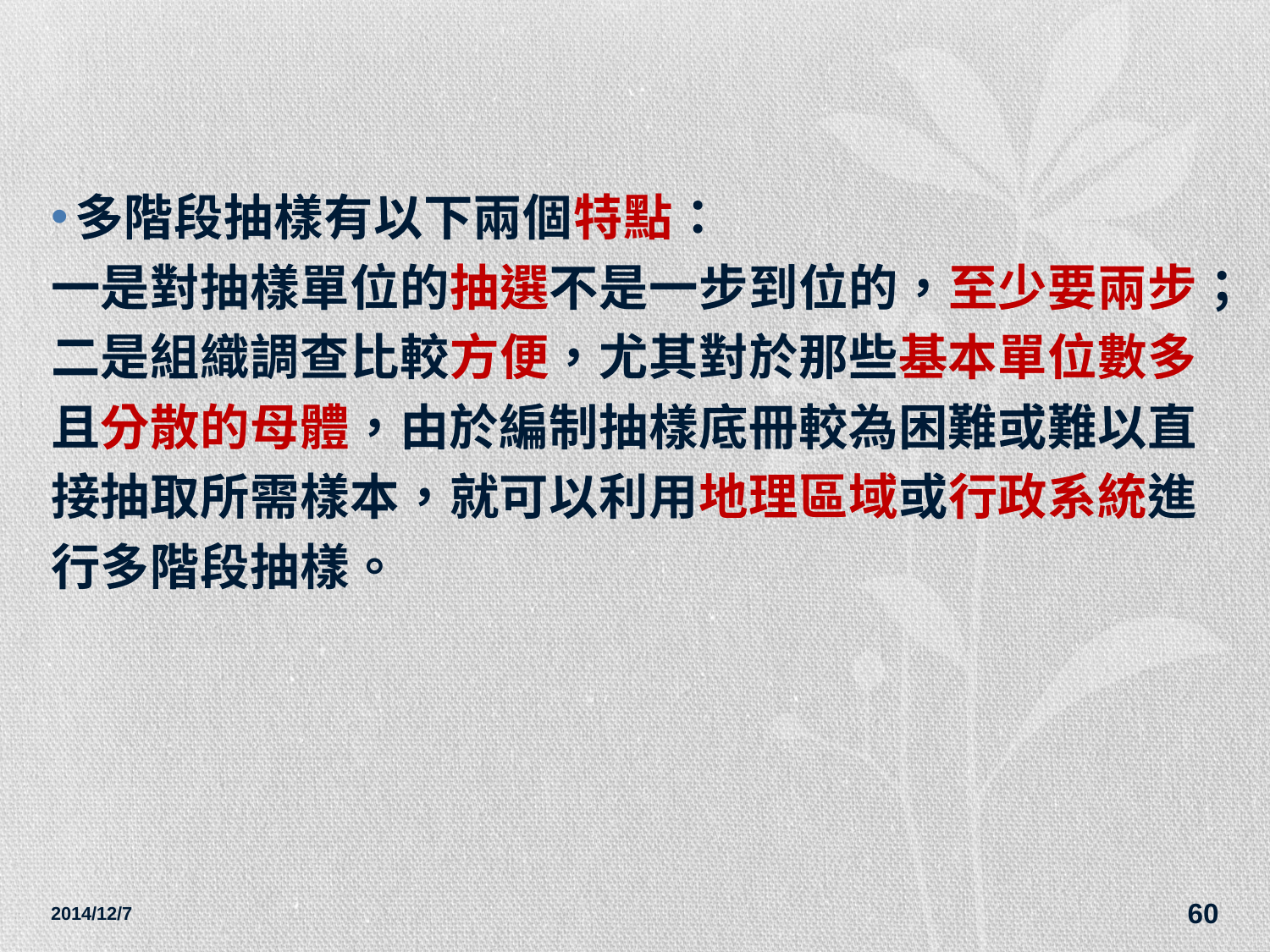

#
多階段抽樣有以下兩個特點：
一是對抽樣單位的抽選不是一步到位的，至少要兩步；
二是組織調查比較方便，尤其對於那些基本單位數多
且分散的母體，由於編制抽樣底冊較為困難或難以直
接抽取所需樣本，就可以利用地理區域或行政系統進
行多階段抽樣。

2014/12/7
60